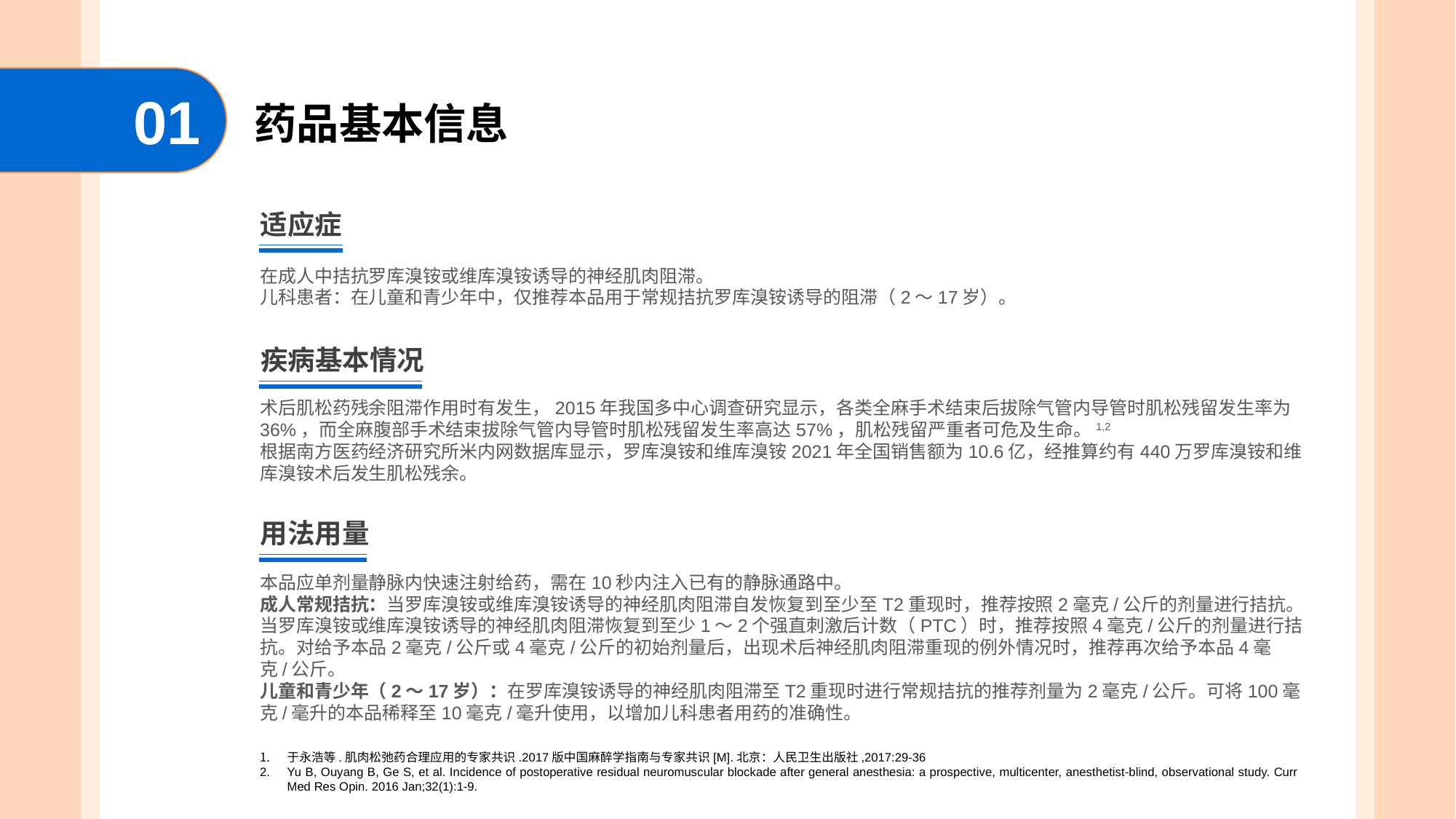

01
药品基本信息
适应症
在成人中拮抗罗库溴铵或维库溴铵诱导的神经肌肉阻滞。
儿科患者：在儿童和青少年中，仅推荐本品用于常规拮抗罗库溴铵诱导的阻滞（2～17岁）。
疾病基本情况
术后肌松药残余阻滞作用时有发生，2015年我国多中心调查研究显示，各类全麻手术结束后拔除气管内导管时肌松残留发生率为36%，而全麻腹部手术结束拔除气管内导管时肌松残留发生率高达57%，肌松残留严重者可危及生命。1,2
根据南方医药经济研究所米内网数据库显示，罗库溴铵和维库溴铵2021年全国销售额为10.6亿，经推算约有440万罗库溴铵和维库溴铵术后发生肌松残余。
用法用量
本品应单剂量静脉内快速注射给药，需在10秒内注入已有的静脉通路中。
成人常规拮抗：当罗库溴铵或维库溴铵诱导的神经肌肉阻滞自发恢复到至少至T2重现时，推荐按照2毫克/公斤的剂量进行拮抗。当罗库溴铵或维库溴铵诱导的神经肌肉阻滞恢复到至少1～2个强直刺激后计数（PTC）时，推荐按照4毫克/公斤的剂量进行拮抗。对给予本品2毫克/公斤或4毫克/公斤的初始剂量后，出现术后神经肌肉阻滞重现的例外情况时，推荐再次给予本品4毫克/公斤。
儿童和青少年（2～17岁）：在罗库溴铵诱导的神经肌肉阻滞至T2重现时进行常规拮抗的推荐剂量为2毫克/公斤。可将100毫克/毫升的本品稀释至10毫克/毫升使用，以增加儿科患者用药的准确性。
于永浩等.肌肉松弛药合理应用的专家共识.2017版中国麻醉学指南与专家共识[M].北京：人民卫生出版社,2017:29-36
Yu B, Ouyang B, Ge S, et al. Incidence of postoperative residual neuromuscular blockade after general anesthesia: a prospective, multicenter, anesthetist-blind, observational study. Curr Med Res Opin. 2016 Jan;32(1):1-9.